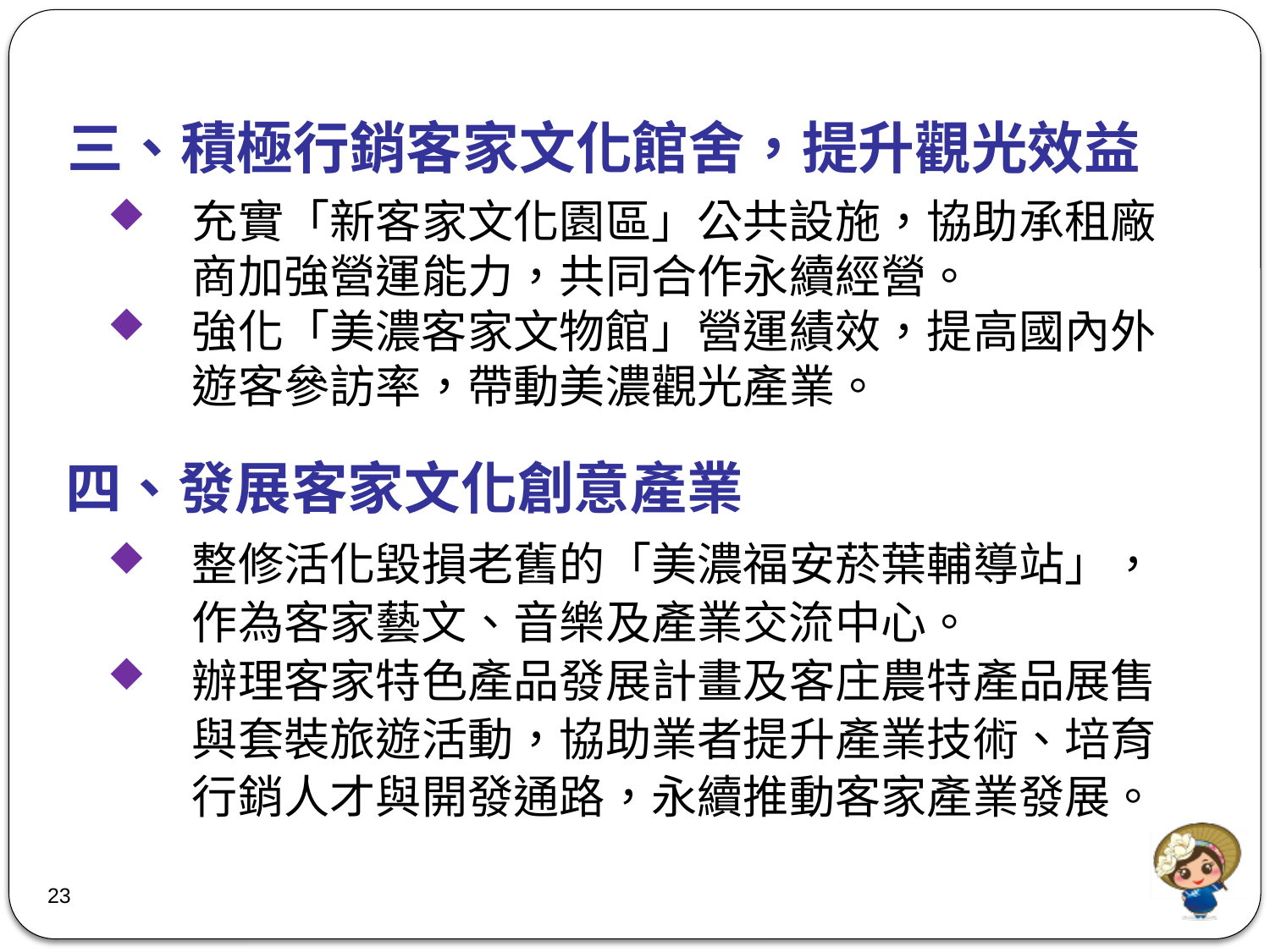

三、積極行銷客家文化館舍，提升觀光效益
充實「新客家文化園區」公共設施，協助承租廠商加強營運能力，共同合作永續經營。
強化「美濃客家文物館」營運績效，提高國內外遊客參訪率，帶動美濃觀光產業。
四、發展客家文化創意產業
整修活化毀損老舊的「美濃福安菸葉輔導站」，作為客家藝文、音樂及產業交流中心。
辦理客家特色產品發展計畫及客庄農特產品展售與套裝旅遊活動，協助業者提升產業技術、培育行銷人才與開發通路，永續推動客家產業發展。
23